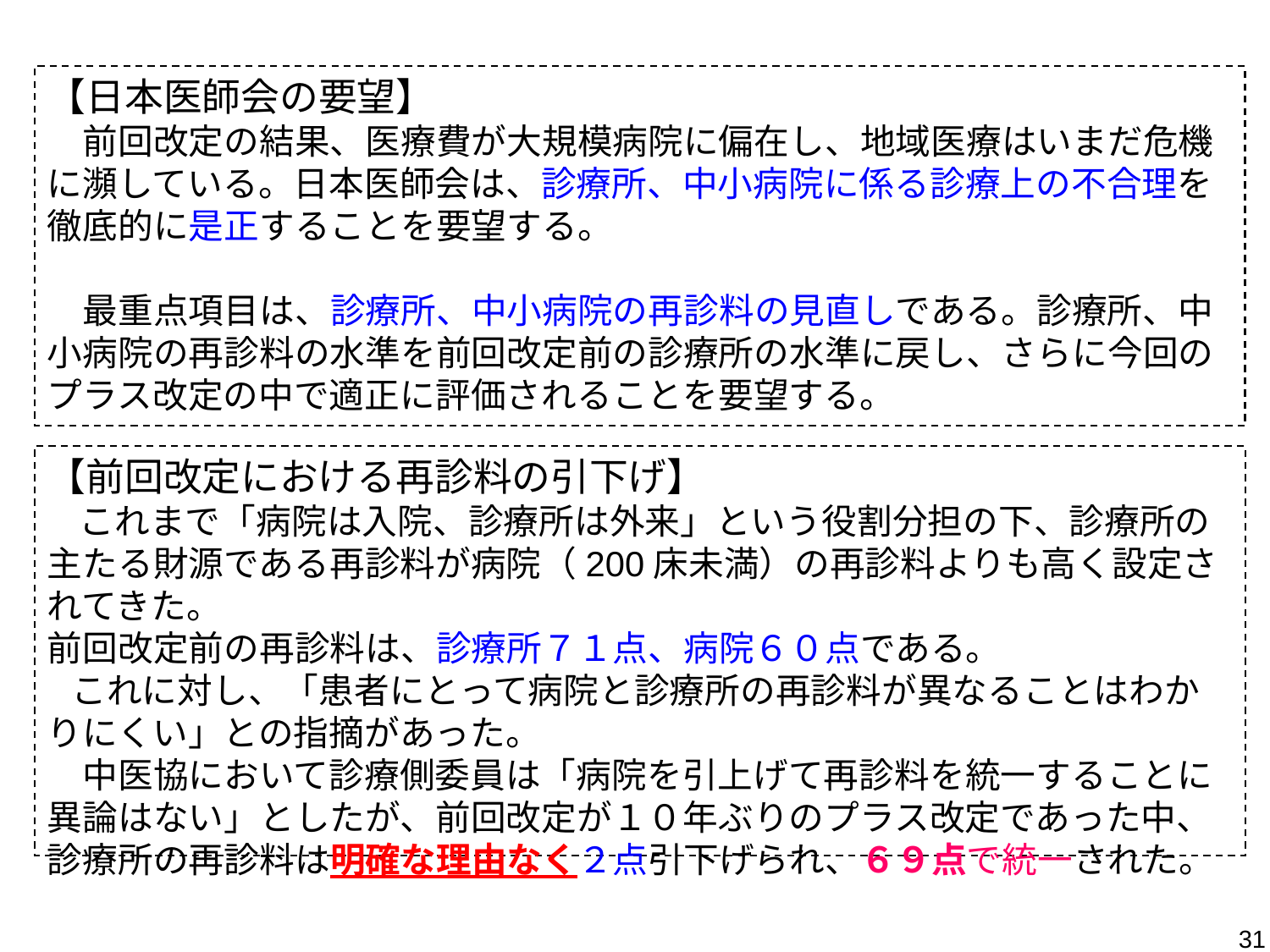

【日本医師会の要望】
　前回改定の結果、医療費が大規模病院に偏在し、地域医療はいまだ危機に瀕している。日本医師会は、診療所、中小病院に係る診療上の不合理を徹底的に是正することを要望する。

　最重点項目は、診療所、中小病院の再診料の見直しである。診療所、中小病院の再診料の水準を前回改定前の診療所の水準に戻し、さらに今回のプラス改定の中で適正に評価されることを要望する。
【前回改定における再診料の引下げ】
   これまで「病院は入院、診療所は外来」という役割分担の下、診療所の主たる財源である再診料が病院（200床未満）の再診料よりも高く設定されてきた。
前回改定前の再診料は、診療所７１点、病院６０点である。
  これに対し、「患者にとって病院と診療所の再診料が異なることはわかりにくい」との指摘があった。
　中医協において診療側委員は「病院を引上げて再診料を統一することに異論はない」としたが、前回改定が１０年ぶりのプラス改定であった中、診療所の再診料は明確な理由なく２点引下げられ、６９点で統一された。
31